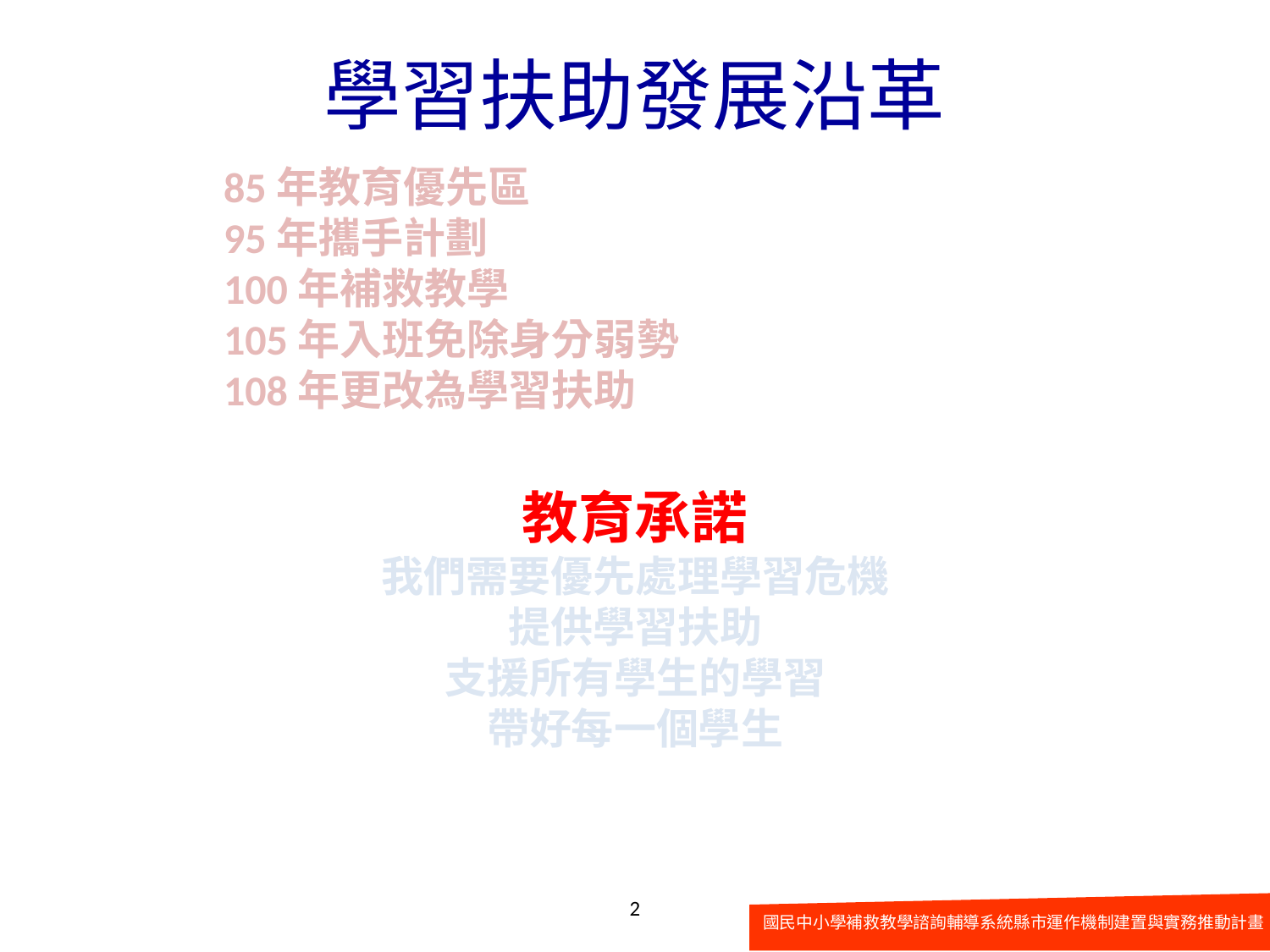

# 學習扶助發展沿革
85年教育優先區
95年攜手計劃
100年補救教學
105年入班免除身分弱勢
108年更改為學習扶助
教育承諾
我們需要優先處理學習危機
提供學習扶助
支援所有學生的學習
帶好每一個學生

2